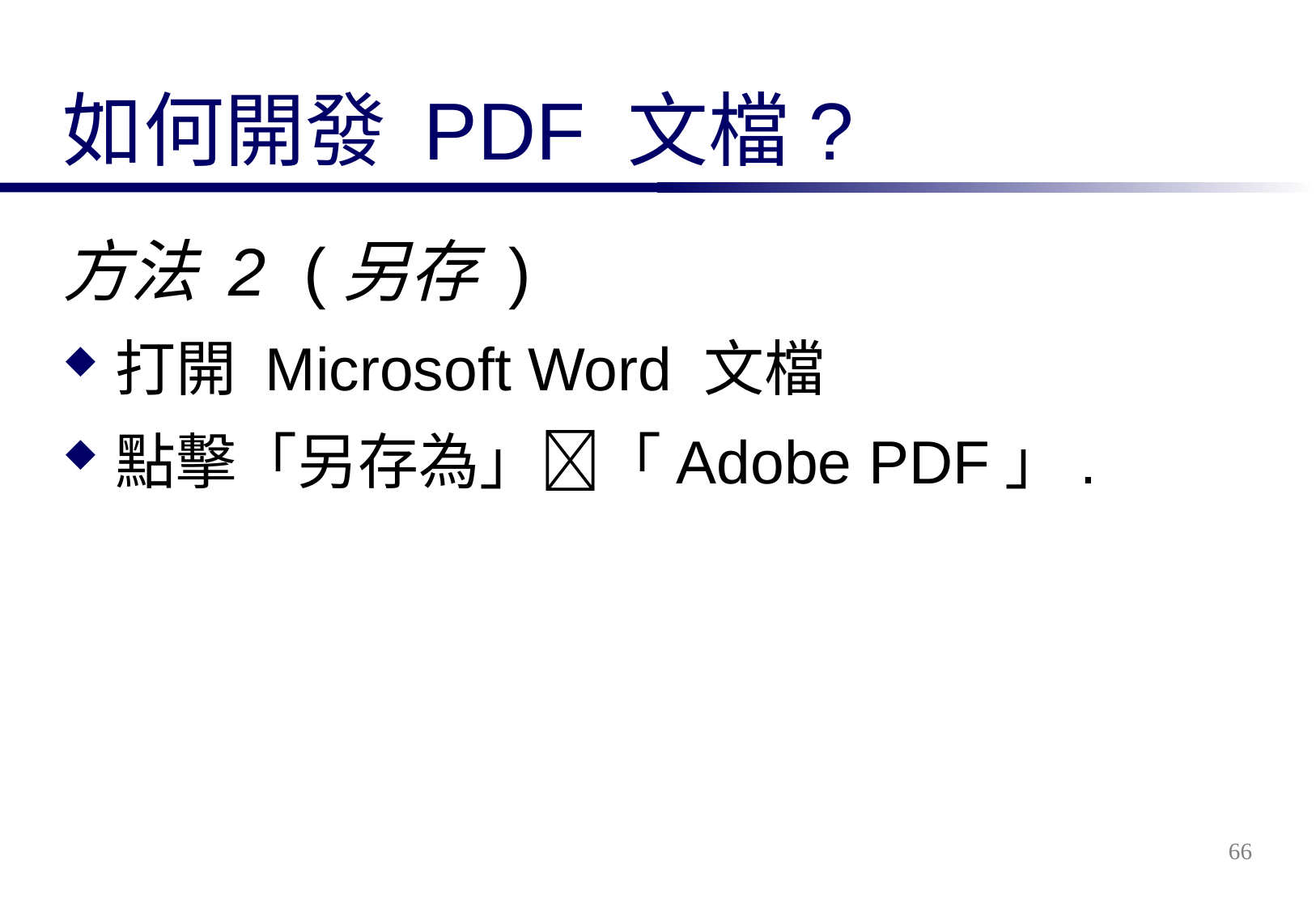

# 如何開發 PDF 文檔?
方法 2  (另存 )
打開 Microsoft Word 文檔
點擊「另存為」→「Adobe PDF」.

66